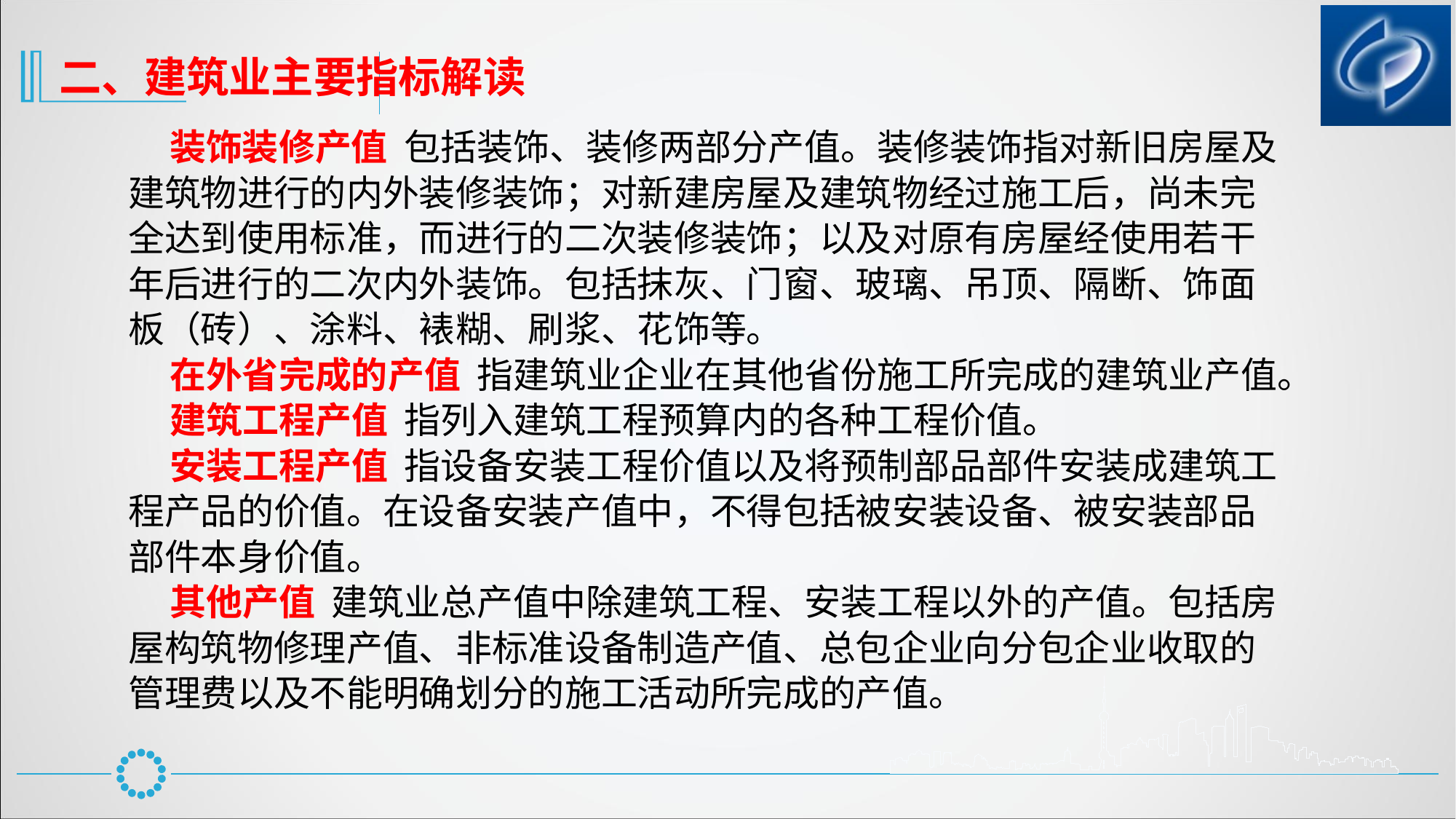

二、建筑业主要指标解读
    装饰装修产值  包括装饰、装修两部分产值。装修装饰指对新旧房屋及建筑物进行的内外装修装饰；对新建房屋及建筑物经过施工后，尚未完全达到使用标准，而进行的二次装修装饰；以及对原有房屋经使用若干年后进行的二次内外装饰。包括抹灰、门窗、玻璃、吊顶、隔断、饰面板（砖）、涂料、裱糊、刷浆、花饰等。
    在外省完成的产值  指建筑业企业在其他省份施工所完成的建筑业产值。
    建筑工程产值  指列入建筑工程预算内的各种工程价值。
    安装工程产值  指设备安装工程价值以及将预制部品部件安装成建筑工程产品的价值。在设备安装产值中，不得包括被安装设备、被安装部品部件本身价值。
    其他产值  建筑业总产值中除建筑工程、安装工程以外的产值。包括房屋构筑物修理产值、非标准设备制造产值、总包企业向分包企业收取的管理费以及不能明确划分的施工活动所完成的产值。

11